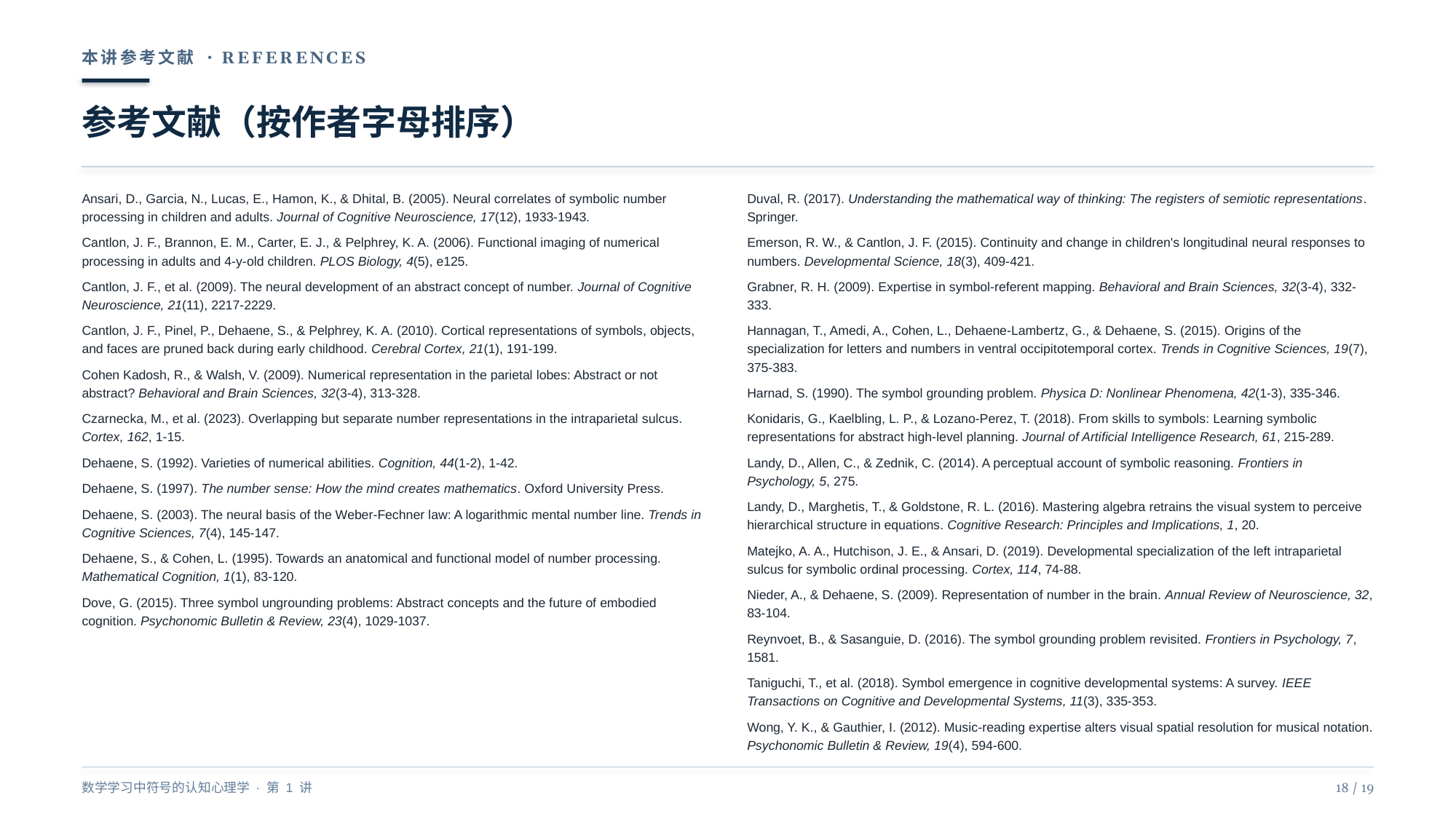

本讲参考文献 · REFERENCES

参考文献（按作者字母排序）

Ansari, D., Garcia, N., Lucas, E., Hamon, K., & Dhital, B. (2005). Neural correlates of symbolic number processing in children and adults. Journal of Cognitive Neuroscience, 17(12), 1933-1943.
Cantlon, J. F., Brannon, E. M., Carter, E. J., & Pelphrey, K. A. (2006). Functional imaging of numerical processing in adults and 4-y-old children. PLOS Biology, 4(5), e125.
Cantlon, J. F., et al. (2009). The neural development of an abstract concept of number. Journal of Cognitive Neuroscience, 21(11), 2217-2229.
Cantlon, J. F., Pinel, P., Dehaene, S., & Pelphrey, K. A. (2010). Cortical representations of symbols, objects, and faces are pruned back during early childhood. Cerebral Cortex, 21(1), 191-199.
Cohen Kadosh, R., & Walsh, V. (2009). Numerical representation in the parietal lobes: Abstract or not abstract? Behavioral and Brain Sciences, 32(3-4), 313-328.
Czarnecka, M., et al. (2023). Overlapping but separate number representations in the intraparietal sulcus. Cortex, 162, 1-15.
Dehaene, S. (1992). Varieties of numerical abilities. Cognition, 44(1-2), 1-42.
Dehaene, S. (1997). The number sense: How the mind creates mathematics. Oxford University Press.
Dehaene, S. (2003). The neural basis of the Weber-Fechner law: A logarithmic mental number line. Trends in Cognitive Sciences, 7(4), 145-147.
Dehaene, S., & Cohen, L. (1995). Towards an anatomical and functional model of number processing. Mathematical Cognition, 1(1), 83-120.
Dove, G. (2015). Three symbol ungrounding problems: Abstract concepts and the future of embodied cognition. Psychonomic Bulletin & Review, 23(4), 1029-1037.
Duval, R. (2017). Understanding the mathematical way of thinking: The registers of semiotic representations. Springer.
Emerson, R. W., & Cantlon, J. F. (2015). Continuity and change in children's longitudinal neural responses to numbers. Developmental Science, 18(3), 409-421.
Grabner, R. H. (2009). Expertise in symbol-referent mapping. Behavioral and Brain Sciences, 32(3-4), 332-333.
Hannagan, T., Amedi, A., Cohen, L., Dehaene-Lambertz, G., & Dehaene, S. (2015). Origins of the specialization for letters and numbers in ventral occipitotemporal cortex. Trends in Cognitive Sciences, 19(7), 375-383.
Harnad, S. (1990). The symbol grounding problem. Physica D: Nonlinear Phenomena, 42(1-3), 335-346.
Konidaris, G., Kaelbling, L. P., & Lozano-Perez, T. (2018). From skills to symbols: Learning symbolic representations for abstract high-level planning. Journal of Artificial Intelligence Research, 61, 215-289.
Landy, D., Allen, C., & Zednik, C. (2014). A perceptual account of symbolic reasoning. Frontiers in Psychology, 5, 275.
Landy, D., Marghetis, T., & Goldstone, R. L. (2016). Mastering algebra retrains the visual system to perceive hierarchical structure in equations. Cognitive Research: Principles and Implications, 1, 20.
Matejko, A. A., Hutchison, J. E., & Ansari, D. (2019). Developmental specialization of the left intraparietal sulcus for symbolic ordinal processing. Cortex, 114, 74-88.
Nieder, A., & Dehaene, S. (2009). Representation of number in the brain. Annual Review of Neuroscience, 32, 83-104.
Reynvoet, B., & Sasanguie, D. (2016). The symbol grounding problem revisited. Frontiers in Psychology, 7, 1581.
Taniguchi, T., et al. (2018). Symbol emergence in cognitive developmental systems: A survey. IEEE Transactions on Cognitive and Developmental Systems, 11(3), 335-353.
Wong, Y. K., & Gauthier, I. (2012). Music-reading expertise alters visual spatial resolution for musical notation. Psychonomic Bulletin & Review, 19(4), 594-600.

数学学习中符号的认知心理学 · 第 1 讲
18 / 19